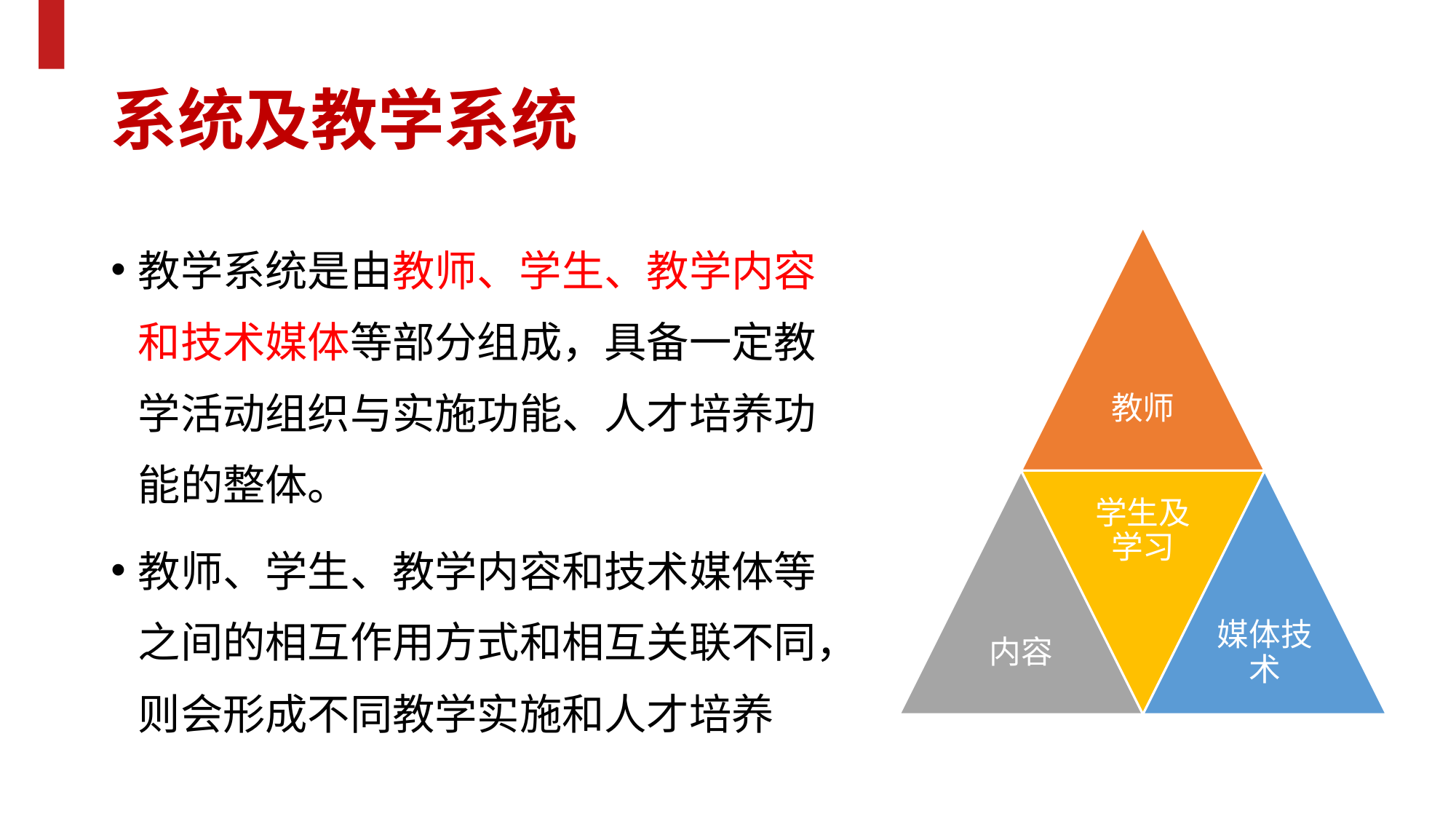

# 系统及教学系统
教学系统是由教师、学生、教学内容和技术媒体等部分组成，具备一定教学活动组织与实施功能、人才培养功能的整体。
教师、学生、教学内容和技术媒体等之间的相互作用方式和相互关联不同，则会形成不同教学实施和人才培养
教师
内容
学生及学习
媒体技术